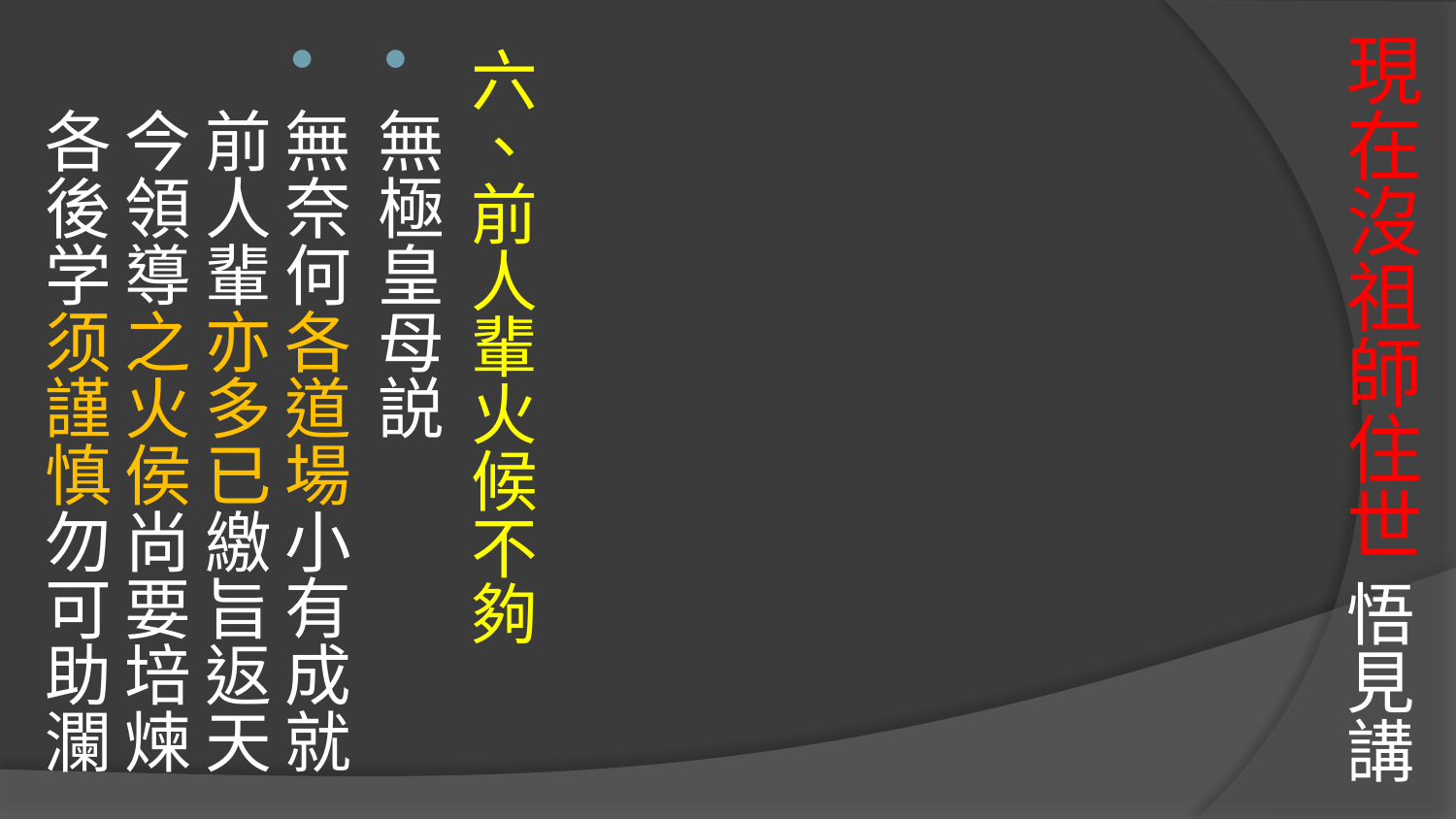

# 現在沒祖師住世 悟見講
六、前人輩火候不夠
無極皇母説
無奈何各道場小有成就 前人輩亦多已繳旨返天
今領導之火侯尚要培煉 各後学须謹慎勿可助瀾